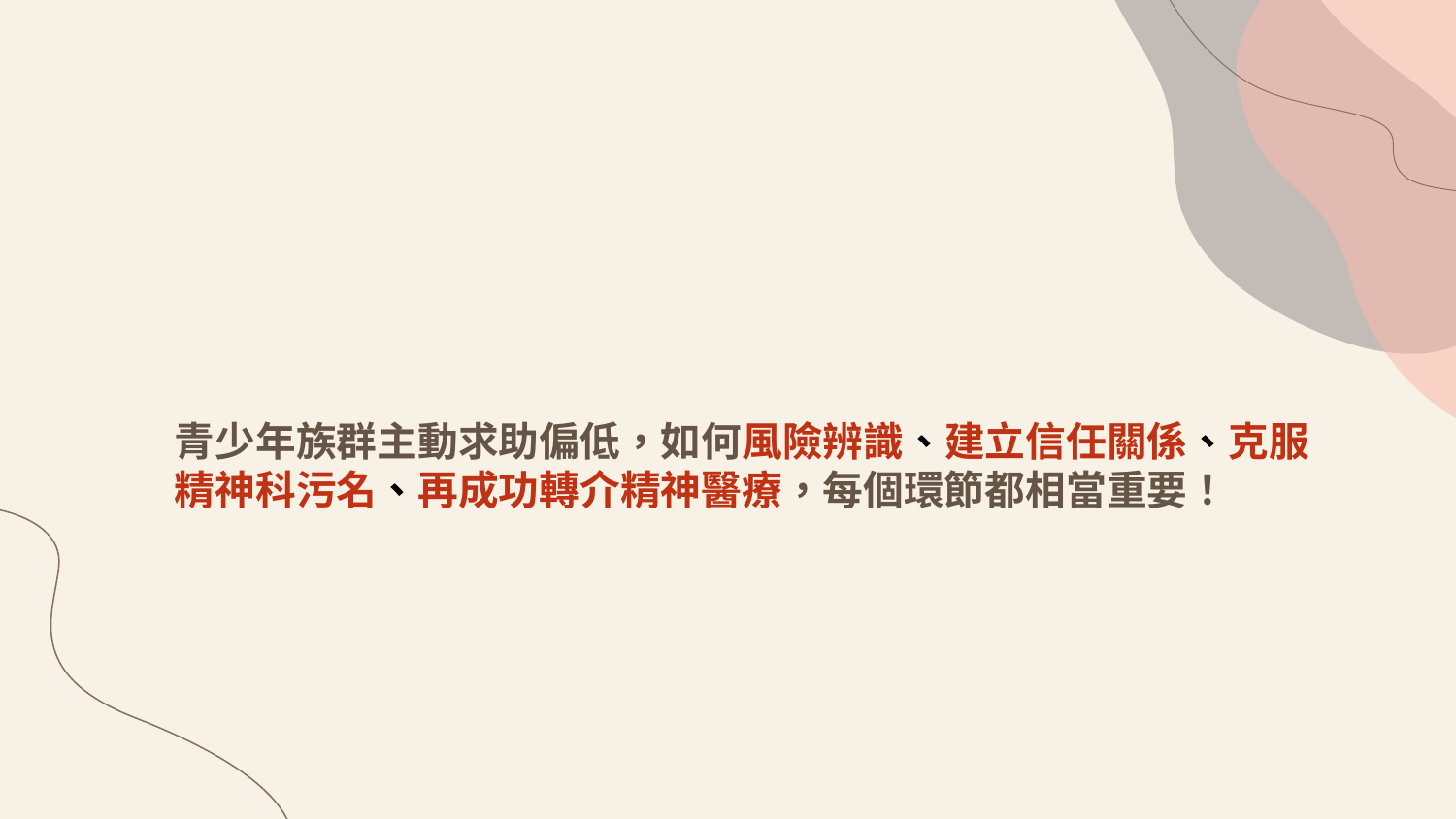

青少年族群主動求助偏低，如何風險辨識、建立信任關係、克服精神科污名、再成功轉介精神醫療，每個環節都相當重要！